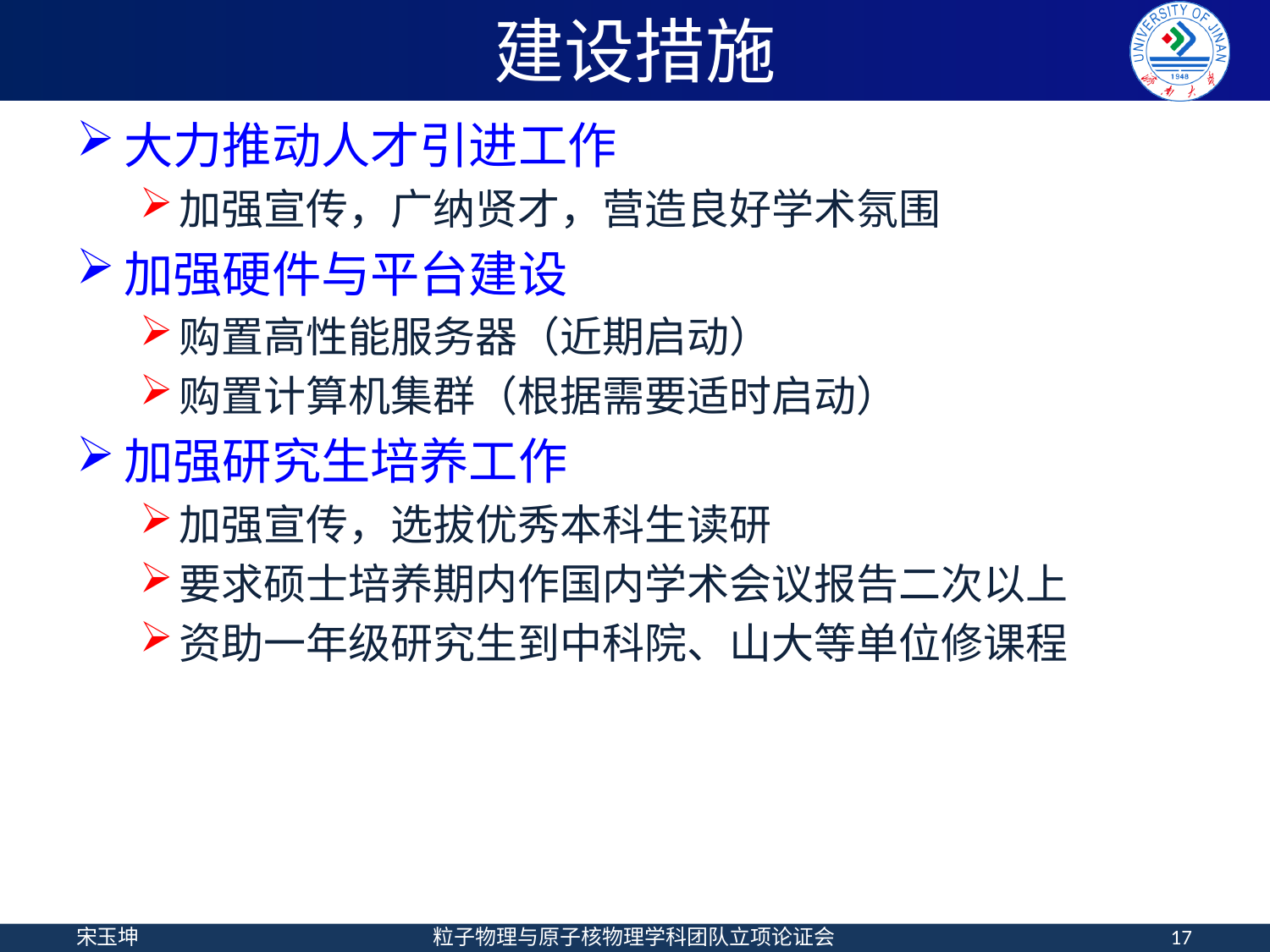

# 建设措施
大力推动人才引进工作
加强宣传，广纳贤才，营造良好学术氛围
加强硬件与平台建设
购置高性能服务器（近期启动）
购置计算机集群（根据需要适时启动）
加强研究生培养工作
加强宣传，选拔优秀本科生读研
要求硕士培养期内作国内学术会议报告二次以上
资助一年级研究生到中科院、山大等单位修课程

宋玉坤
粒子物理与原子核物理学科团队立项论证会
17